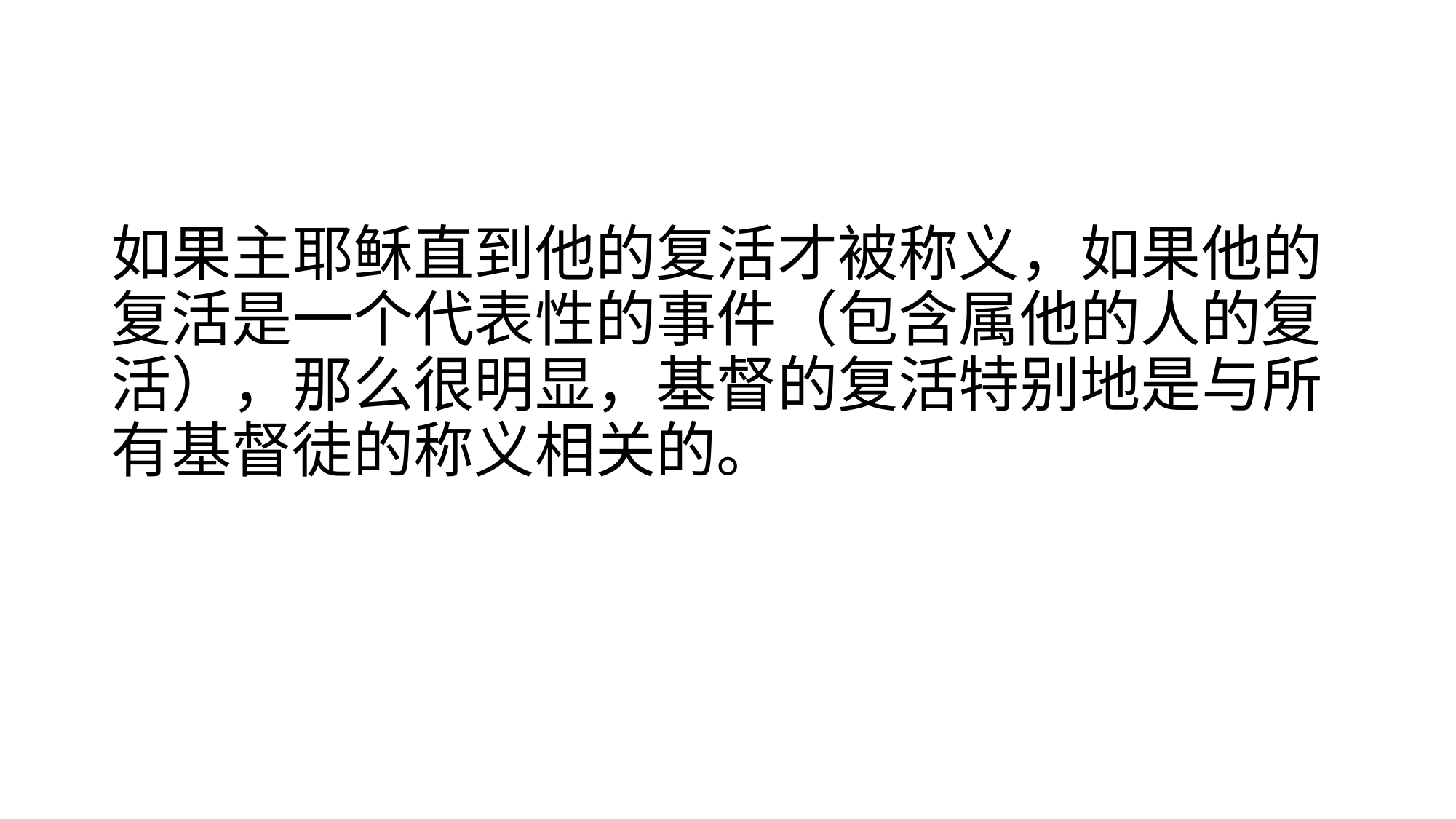

#
如果主耶稣直到他的复活才被称义，如果他的复活是一个代表性的事件（包含属他的人的复活），那么很明显，基督的复活特别地是与所有基督徒的称义相关的。